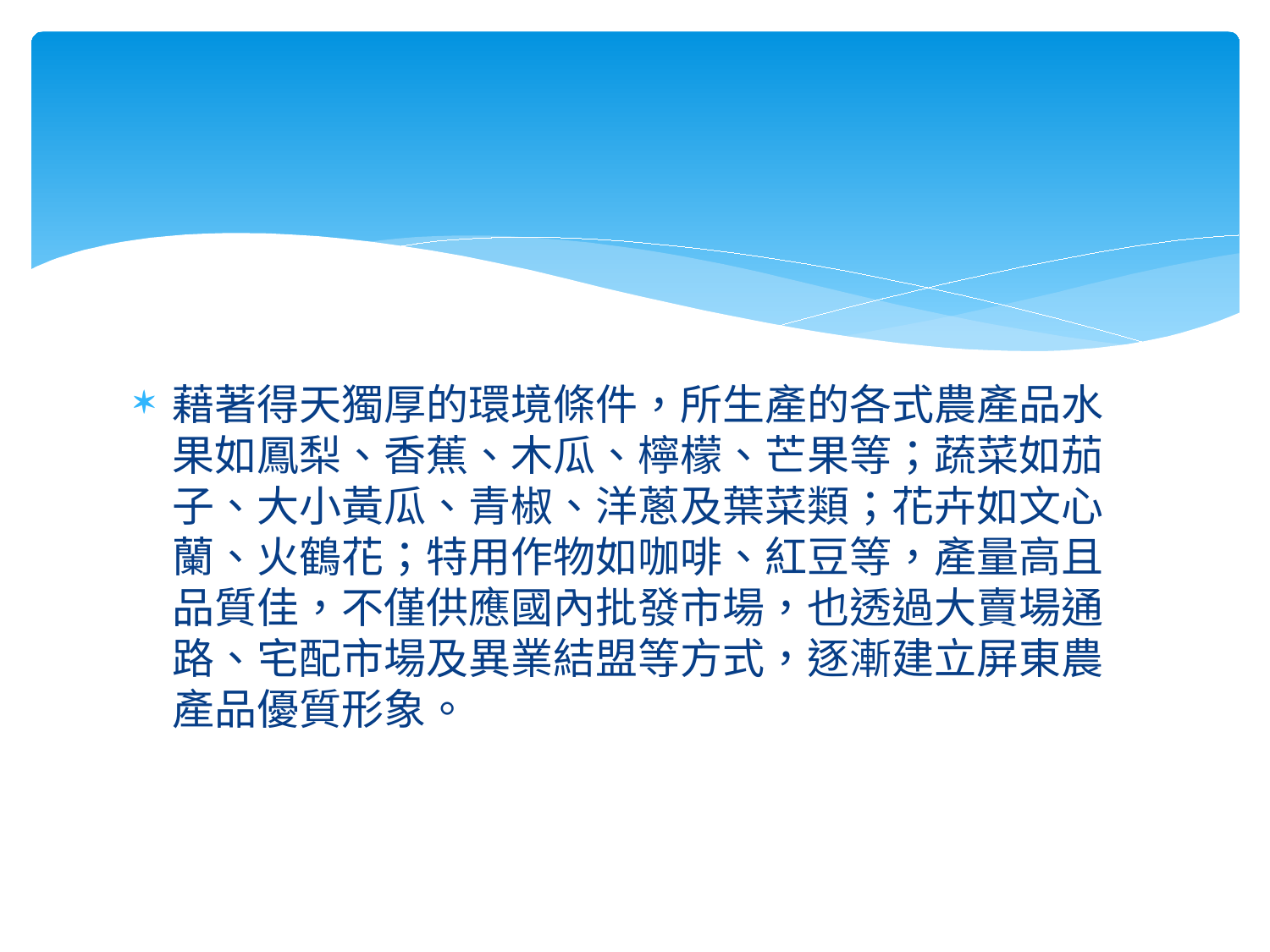

#
藉著得天獨厚的環境條件，所生產的各式農產品水果如鳳梨、香蕉、木瓜、檸檬、芒果等；蔬菜如茄子、大小黃瓜、青椒、洋蔥及葉菜類；花卉如文心蘭、火鶴花；特用作物如咖啡、紅豆等，產量高且品質佳，不僅供應國內批發市場，也透過大賣場通路、宅配市場及異業結盟等方式，逐漸建立屏東農產品優質形象。